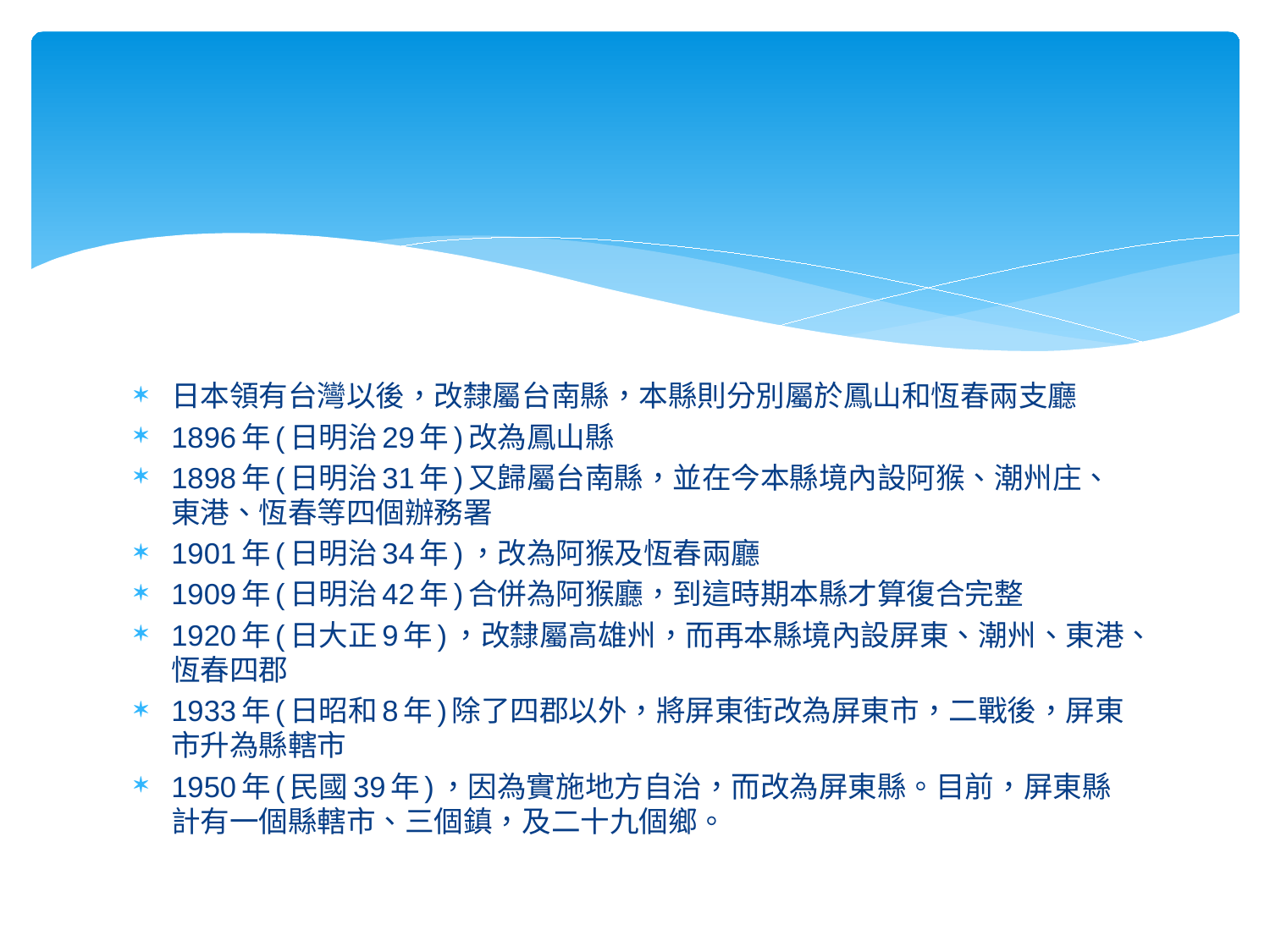

日本領有台灣以後，改隸屬台南縣，本縣則分別屬於鳳山和恆春兩支廳
1896年(日明治29年)改為鳳山縣
1898年(日明治31年)又歸屬台南縣，並在今本縣境內設阿猴、潮州庄、東港、恆春等四個辦務署
1901年(日明治34年)，改為阿猴及恆春兩廳
1909年(日明治42年)合併為阿猴廳，到這時期本縣才算復合完整
1920年(日大正9年)，改隸屬高雄州，而再本縣境內設屏東、潮州、東港、恆春四郡
1933年(日昭和8年)除了四郡以外，將屏東街改為屏東市，二戰後，屏東市升為縣轄市
1950年(民國39年)，因為實施地方自治，而改為屏東縣。目前，屏東縣計有一個縣轄市、三個鎮，及二十九個鄉。